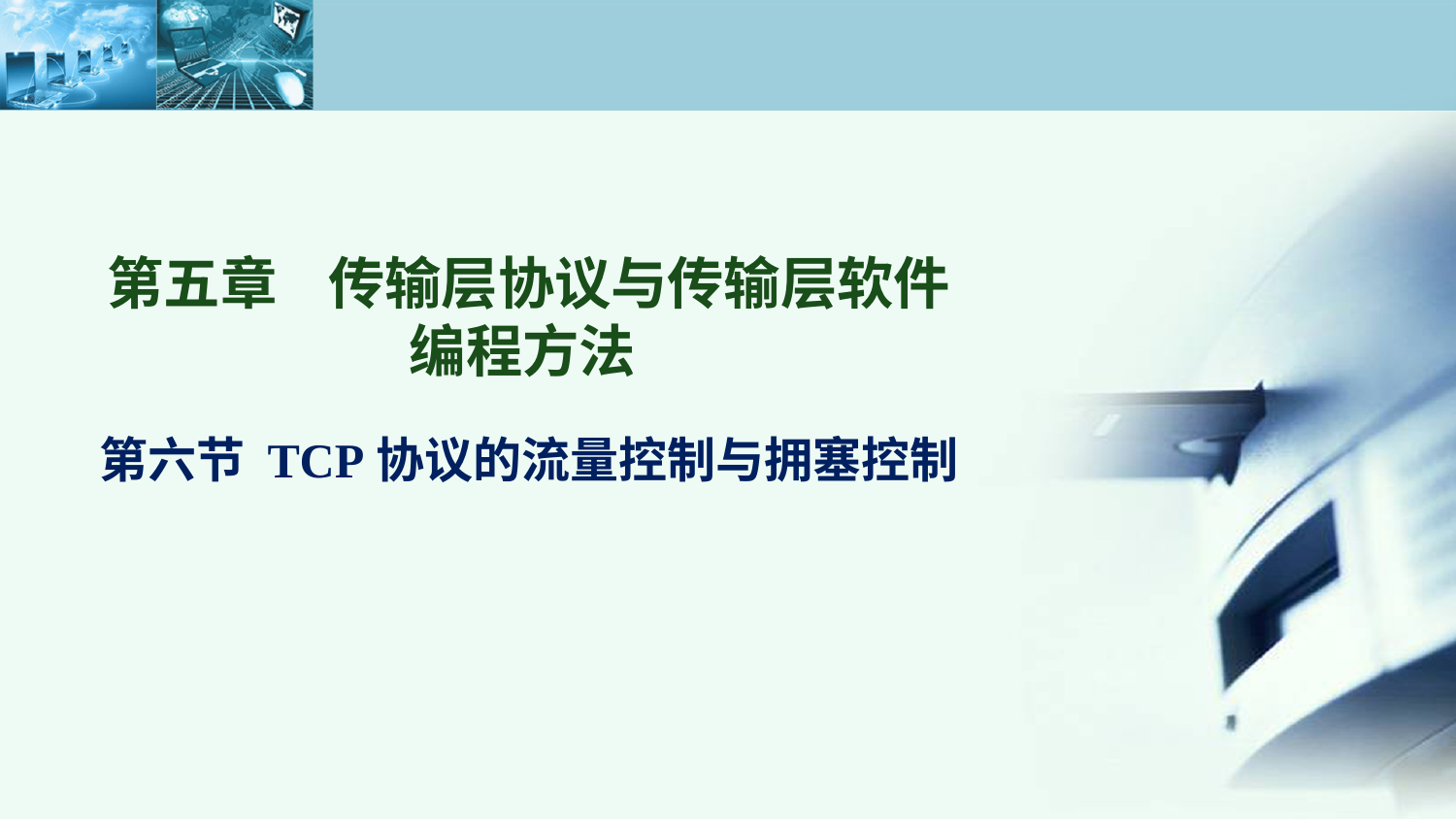

第五章    传输层协议与传输层软件编程方法

第六节 TCP协议的流量控制与拥塞控制